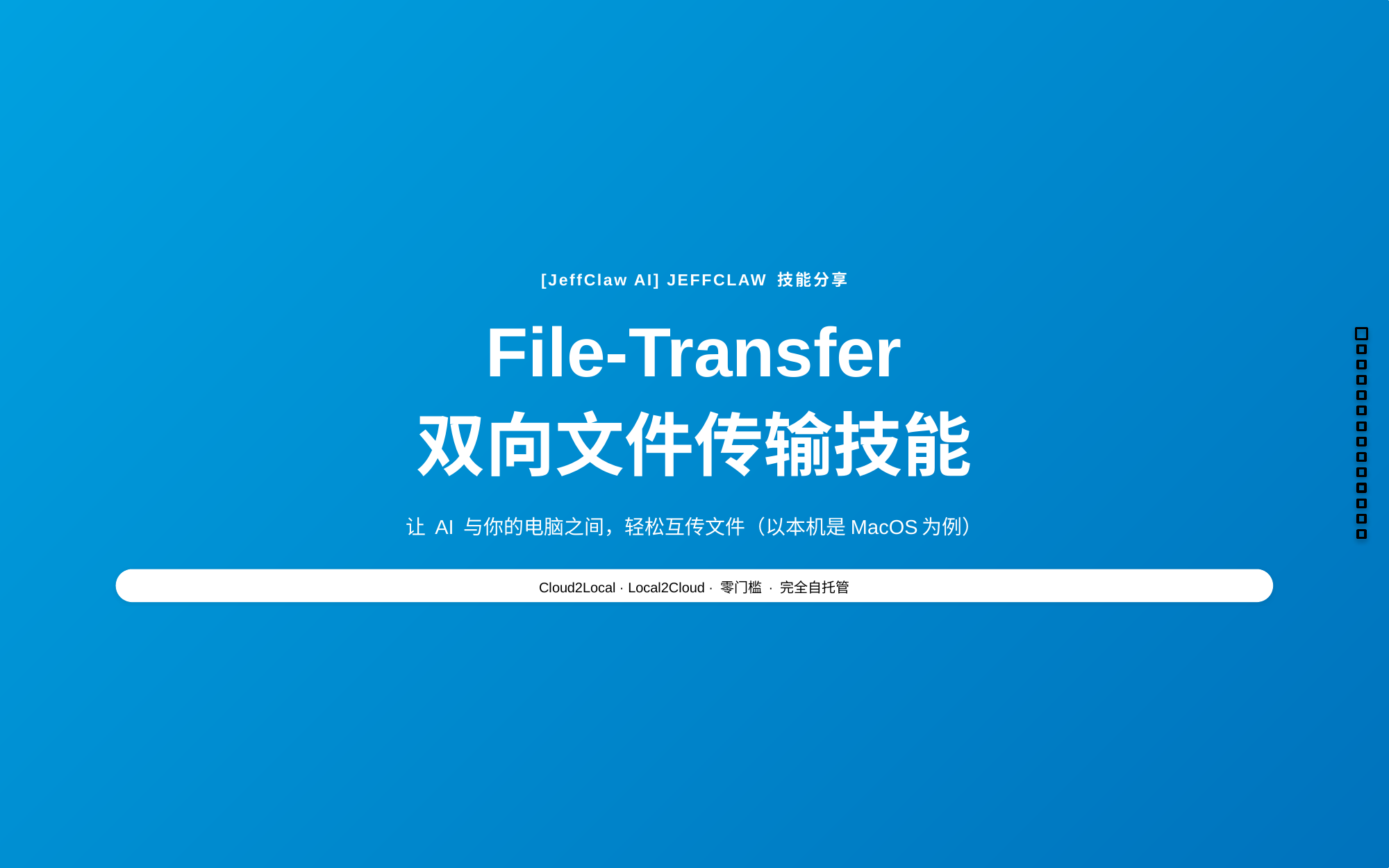

[JeffClaw AI] JEFFCLAW 技能分享
File-Transfer
双向文件传输技能

让 AI 与你的电脑之间，轻松互传文件（以本机是MacOS为例）

Cloud2Local · Local2Cloud · 零门槛 · 完全自托管